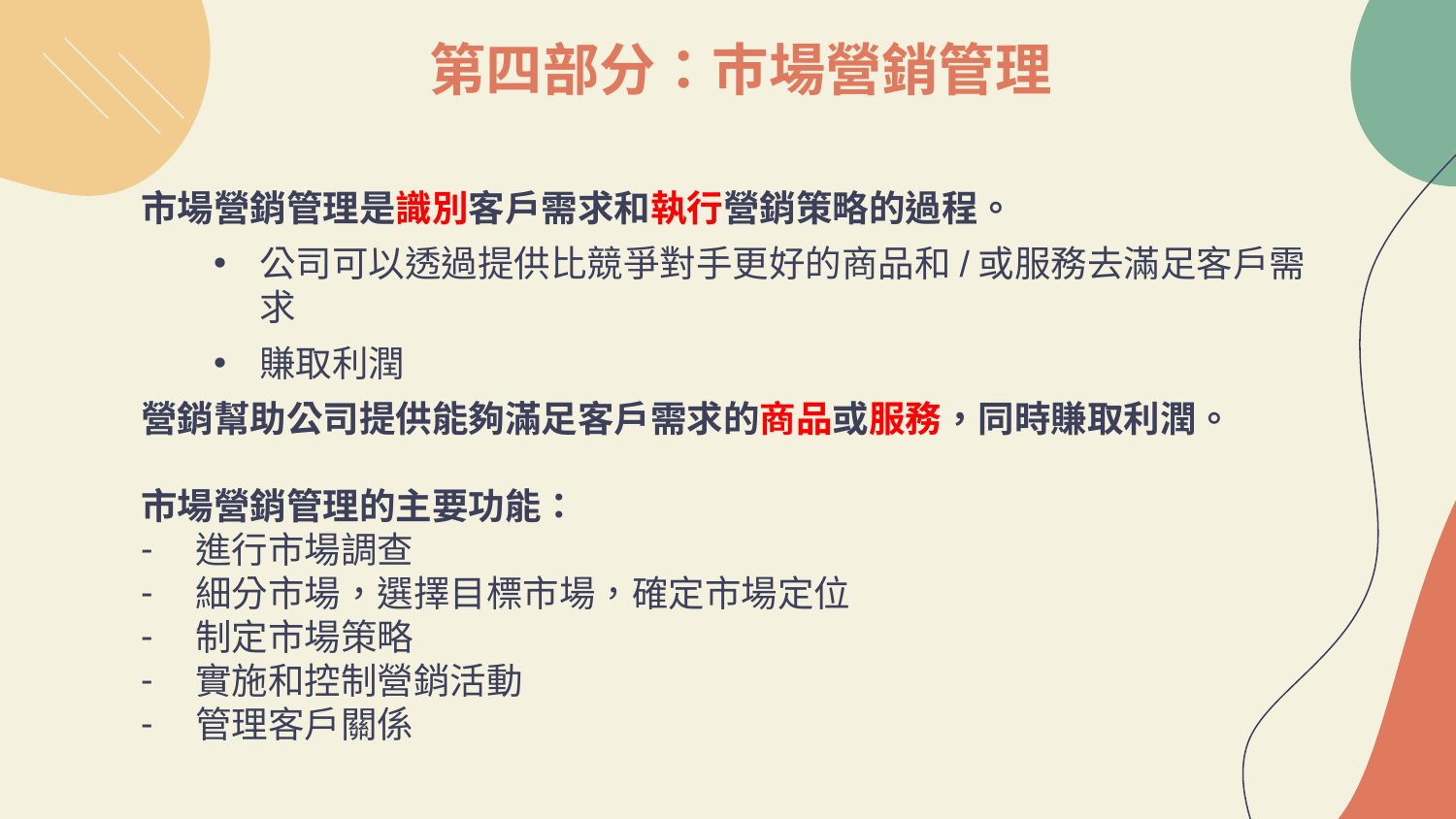

# 第四部分：巿場營銷管理
市場營銷管理是識別客戶需求和執行營銷策略的過程。
公司可以透過提供比競爭對手更好的商品和/或服務去滿足客戶需求
賺取利潤
營銷幫助公司提供能夠滿足客戶需求的商品或服務，同時賺取利潤。

市場營銷管理的主要功能：
進行市場調查
細分市場，選擇目標市場，確定市場定位
制定市場策略
實施和控制營銷活動
管理客戶關係